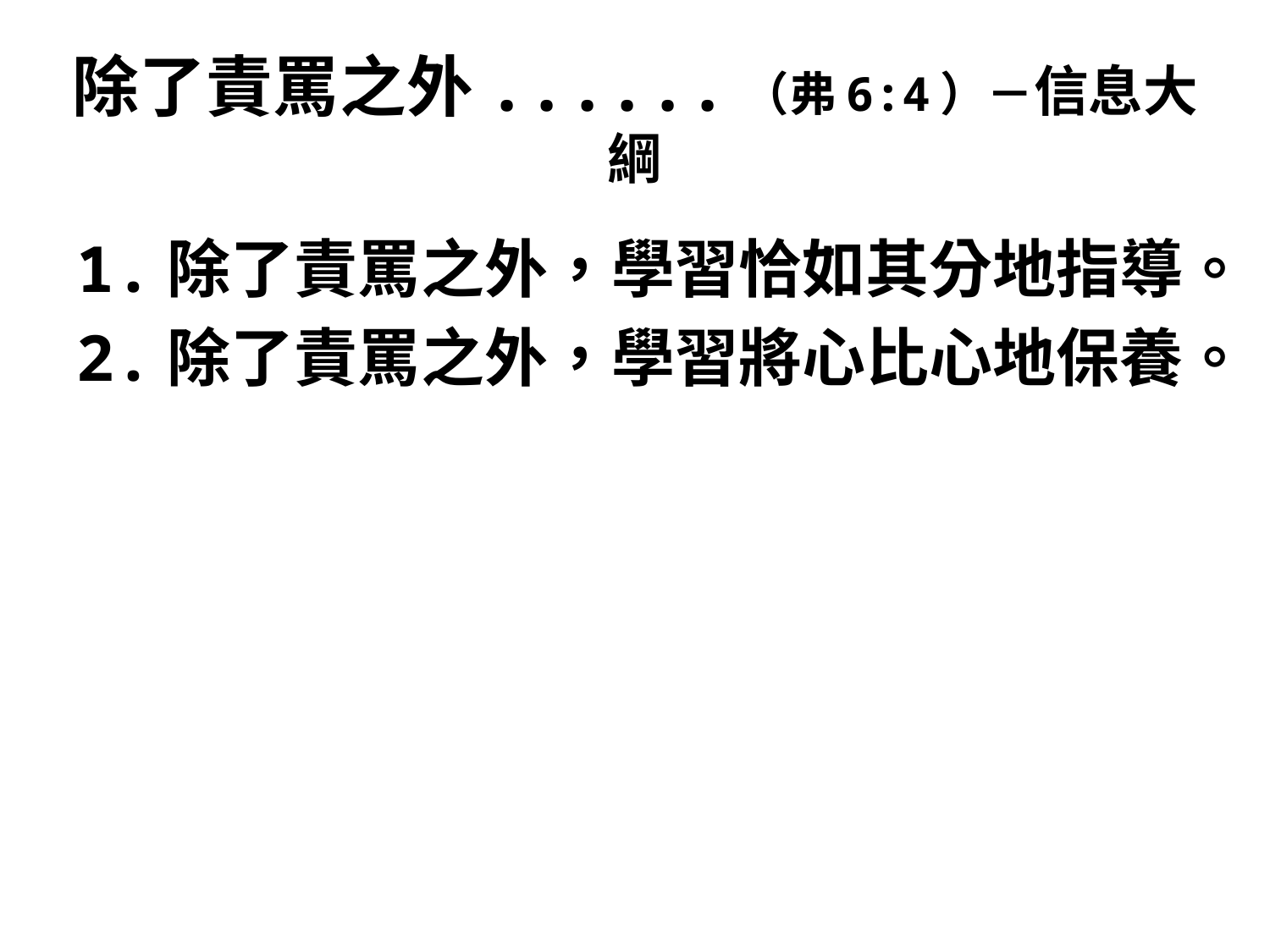

# 除了責罵之外......（弗6:4）－信息大綱
1.除了責罵之外，學習恰如其分地指導。
2.除了責罵之外，學習將心比心地保養。